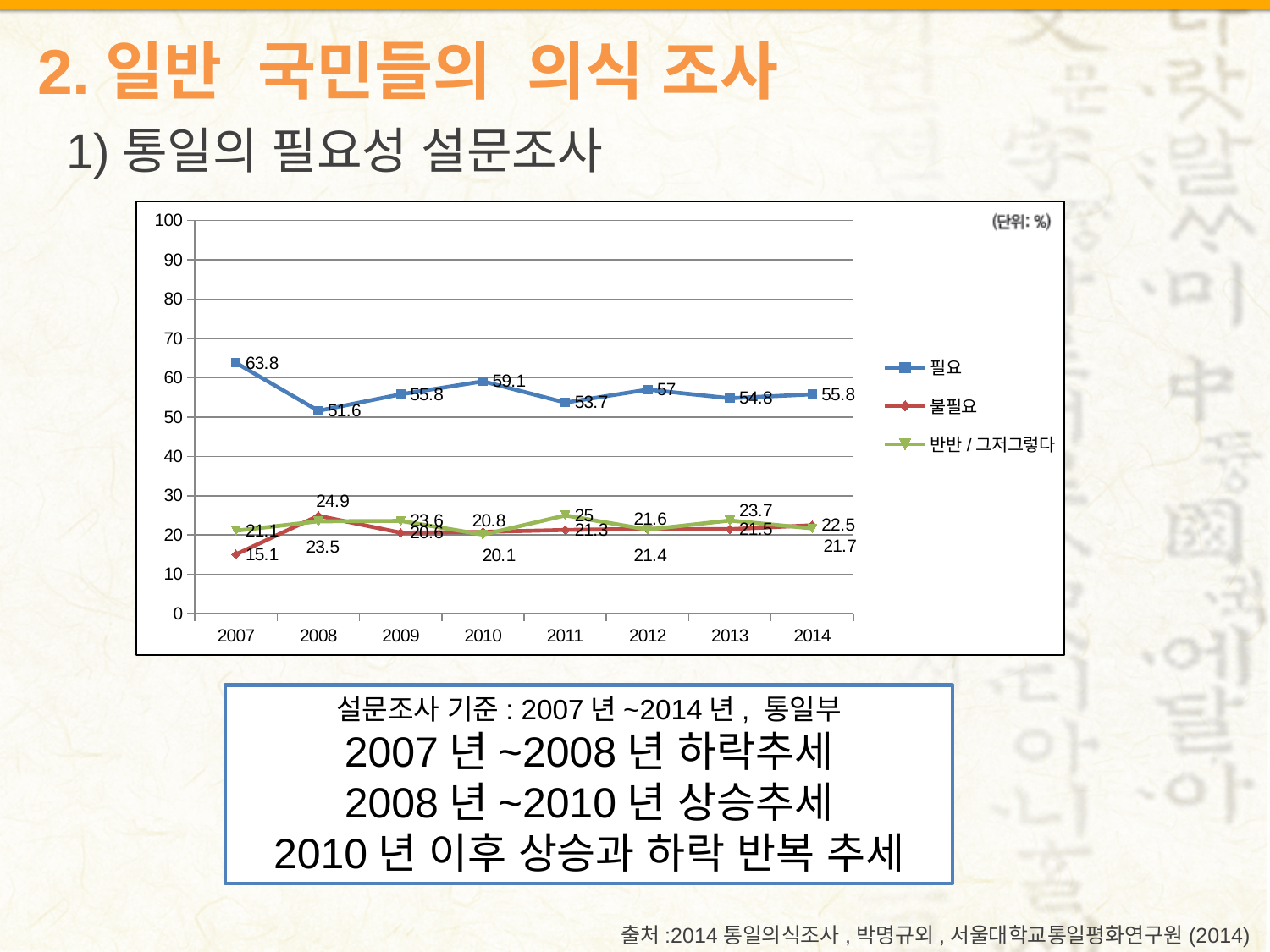

2.일반  국민들의  의식 조사
1)통일의 필요성 설문조사

### Chart

| Category | 필요 | 불필요 | 반반/그저그렇다 |
|---|---|---|---|
| 2007 | 63.8 | 15.1 | 21.1 |
| 2008 | 51.6 | 24.9 | 23.5 |
| 2009 | 55.8 | 20.6 | 23.6 |
| 2010 | 59.1 | 20.8 | 20.1 |
| 2011 | 53.7 | 21.3 | 25.0 |
| 2012 | 57.0 | 21.6 | 21.4 |
| 2013 | 54.8 | 21.5 | 23.7 |
| 2014 | 55.8 | 22.5 | 21.7 |
설문조사 기준: 2007년~2014년, 통일부
2007년~2008년 하락추세
2008년~2010년 상승추세
2010년 이후 상승과 하락 반복 추세
출처:2014통일의식조사,박명규외,서울대학교통일평화연구원(2014)